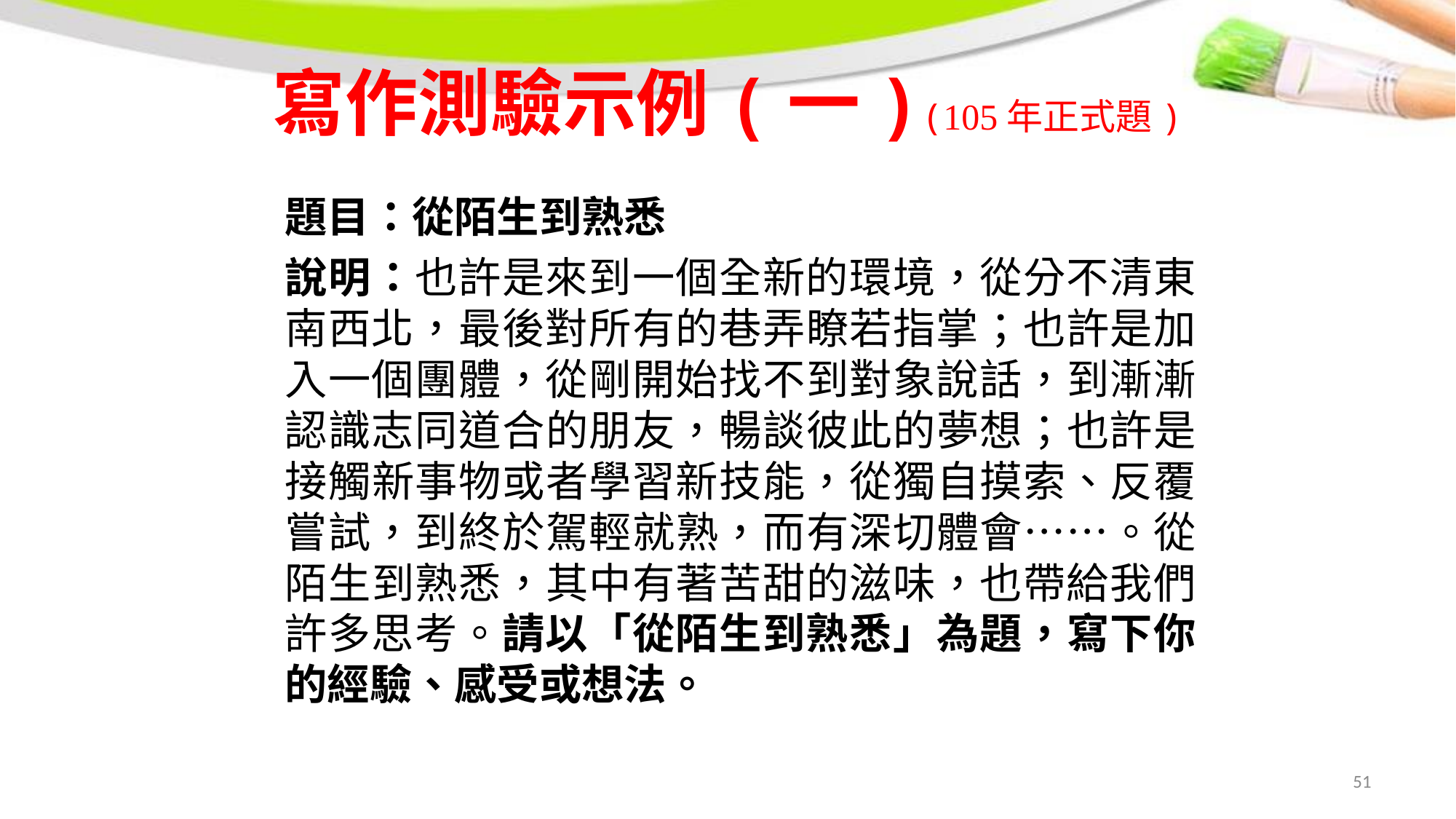

寫作測驗示例(一)(105年正式題)
題目：從陌生到熟悉
說明：也許是來到一個全新的環境，從分不清東南西北，最後對所有的巷弄瞭若指掌；也許是加入一個團體，從剛開始找不到對象說話，到漸漸認識志同道合的朋友，暢談彼此的夢想；也許是接觸新事物或者學習新技能，從獨自摸索、反覆嘗試，到終於駕輕就熟，而有深切體會……。從陌生到熟悉，其中有著苦甜的滋味，也帶給我們許多思考。請以「從陌生到熟悉」為題，寫下你的經驗、感受或想法。

51